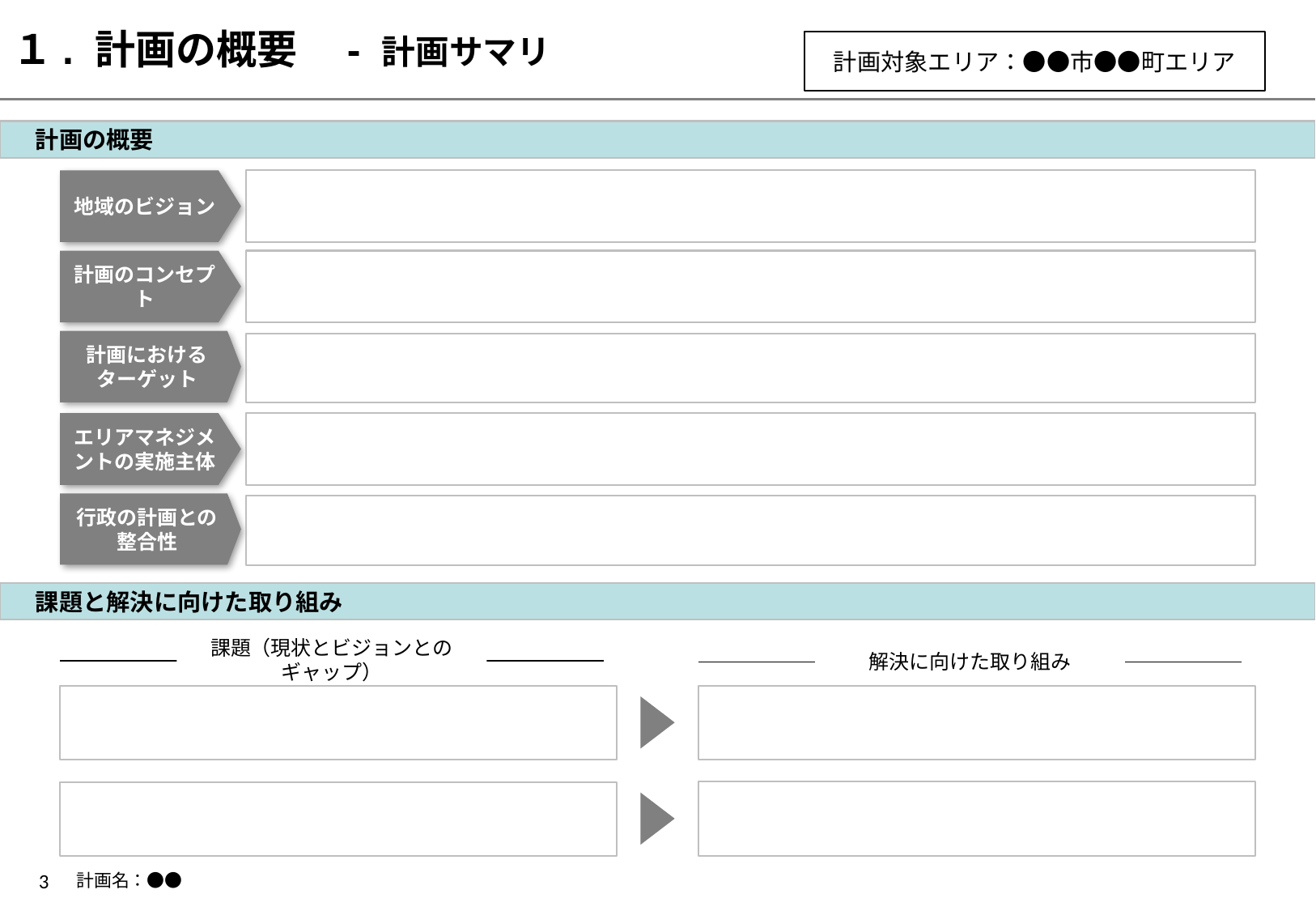

# １. 計画の概要　- 計画サマリ
計画対象エリア：●●市●●町エリア
　計画の概要
地域のビジョン

計画のコンセプト

計画における
ターゲット

エリアマネジメントの実施主体

行政の計画との
整合性

　課題と解決に向けた取り組み
課題（現状とビジョンとのギャップ）
解決に向けた取り組み

計画名：●●
3